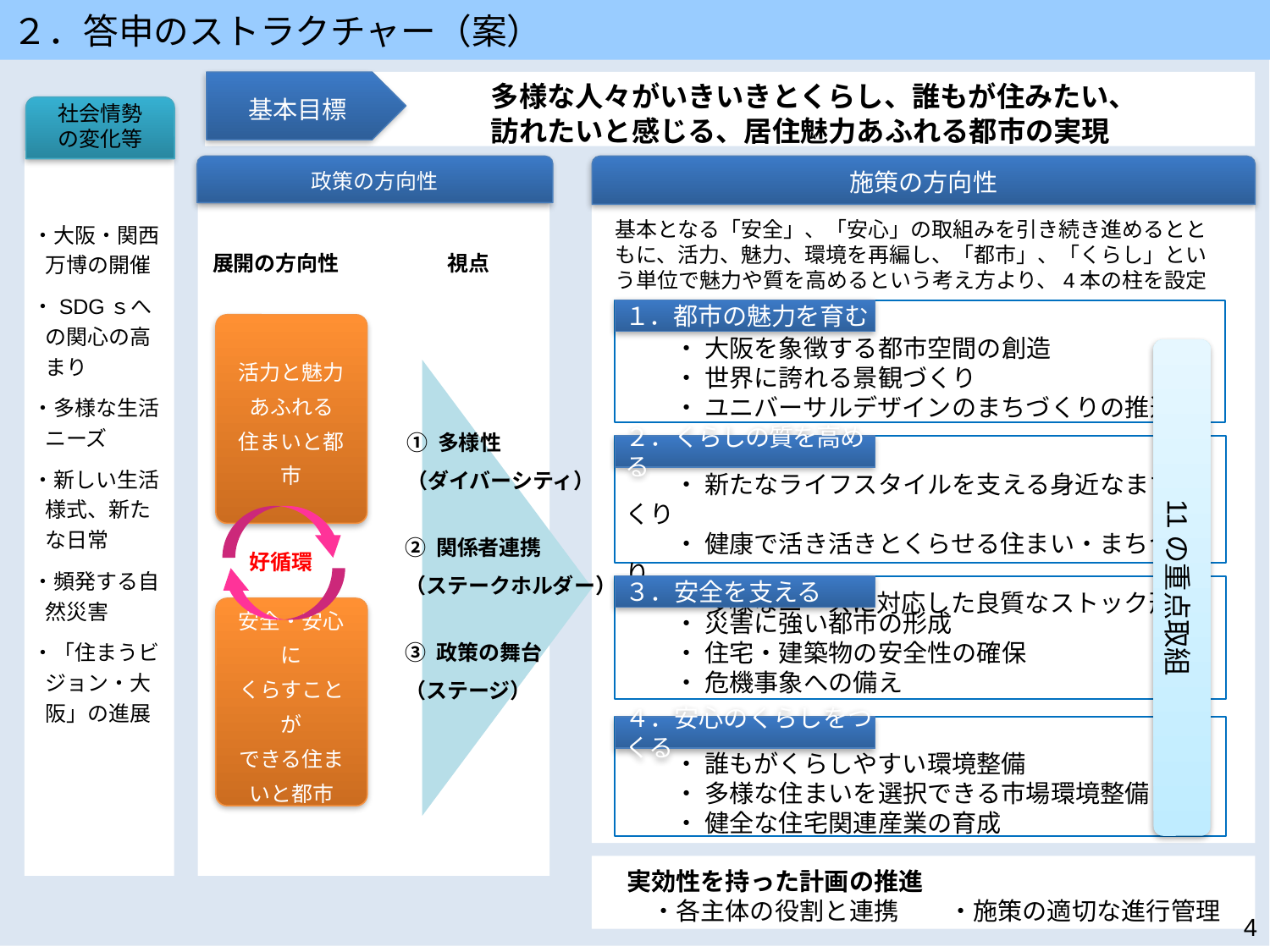

２．答申のストラクチャー（案）

基本目標
多様な人々がいきいきとくらし、誰もが住みたい、
訪れたいと感じる、居住魅力あふれる都市の実現
社会情勢
の変化等

政策の方向性
施策の方向性

基本となる「安全」、「安心」の取組みを引き続き進めるとともに、活力、魅力、環境を再編し、「都市」、「くらし」という単位で魅力や質を高めるという考え方より、4本の柱を設定
・大阪・関西万博の開催
・SDGｓへの関心の高まり
・多様な生活ニーズ
・新しい生活様式、新たな日常
・頻発する自然災害
・「住まうビジョン・大阪」の進展
展開の方向性
視点

　　・ 大阪を象徴する都市空間の創造
　　・ 世界に誇れる景観づくり
　　・ ユニバーサルデザインのまちづくりの推進
１．都市の魅力を育む
活力と魅力
あふれる
住まいと都市

好循環

安全・安心に
くらすことが
できる住まいと都市
11の重点取組
① 多様性
（ダイバーシティ）

　　・ 新たなライフスタイルを支える身近なまちづくり
　　・ 健康で活き活きとくらせる住まい・まちづくり
　　・ 多様なニーズに対応した良質なストック形成
２．くらしの質を高める

② 関係者連携
（ステークホルダー）

　　・ 災害に強い都市の形成
　　・ 住宅・建築物の安全性の確保
　　・ 危機事象への備え
３．安全を支える
③ 政策の舞台
（ステージ）

　　・ 誰もがくらしやすい環境整備
　　・ 多様な住まいを選択できる市場環境整備
　　・ 健全な住宅関連産業の育成
４．安心のくらしをつくる
　実効性を持った計画の推進
　　・各主体の役割と連携　　・施策の適切な進行管理
4